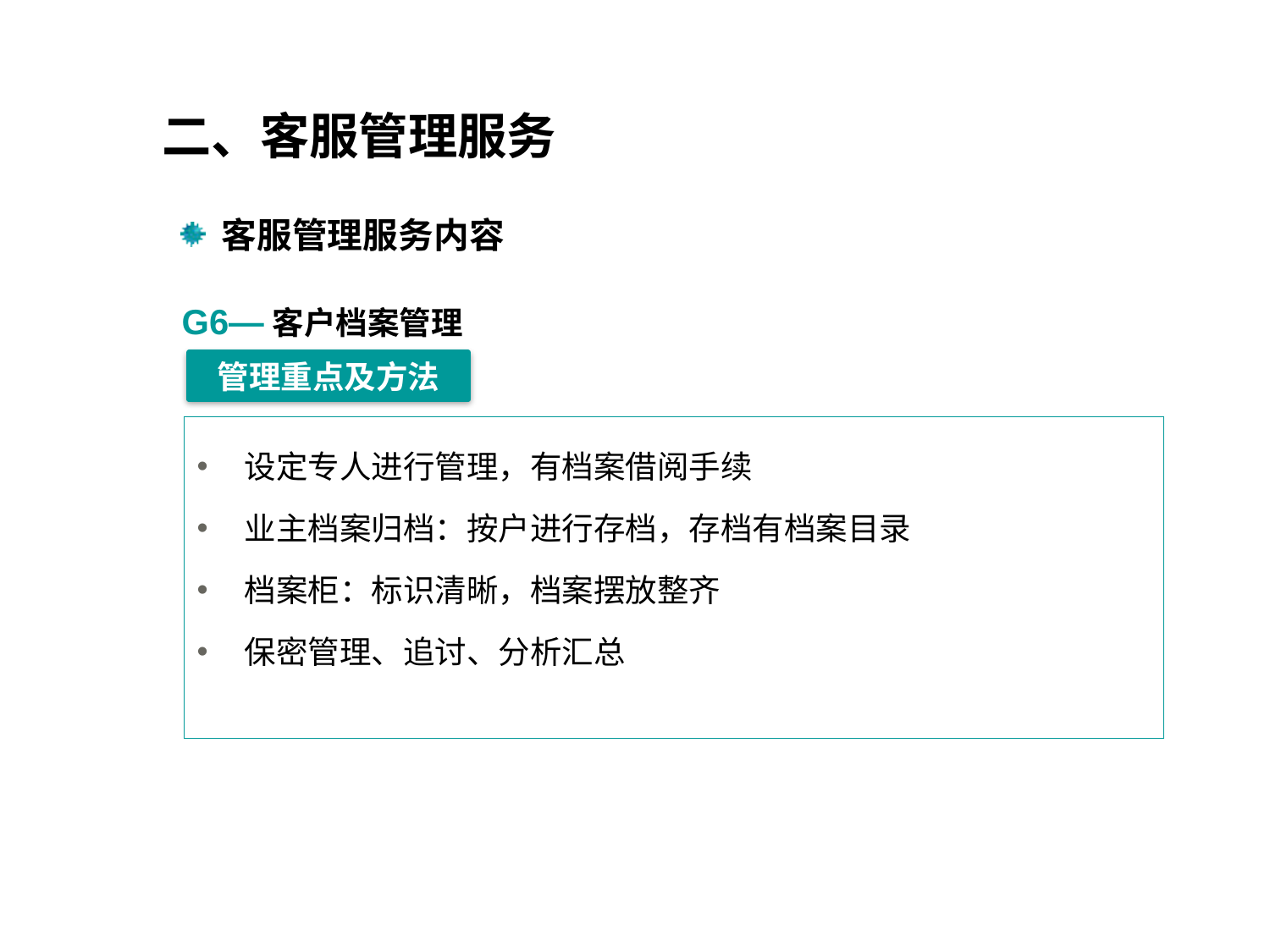

二、客服管理服务
 客服管理服务内容
G6—客户档案管理
管理重点及方法
设定专人进行管理，有档案借阅手续
业主档案归档：按户进行存档，存档有档案目录
档案柜：标识清晰，档案摆放整齐
保密管理、追讨、分析汇总